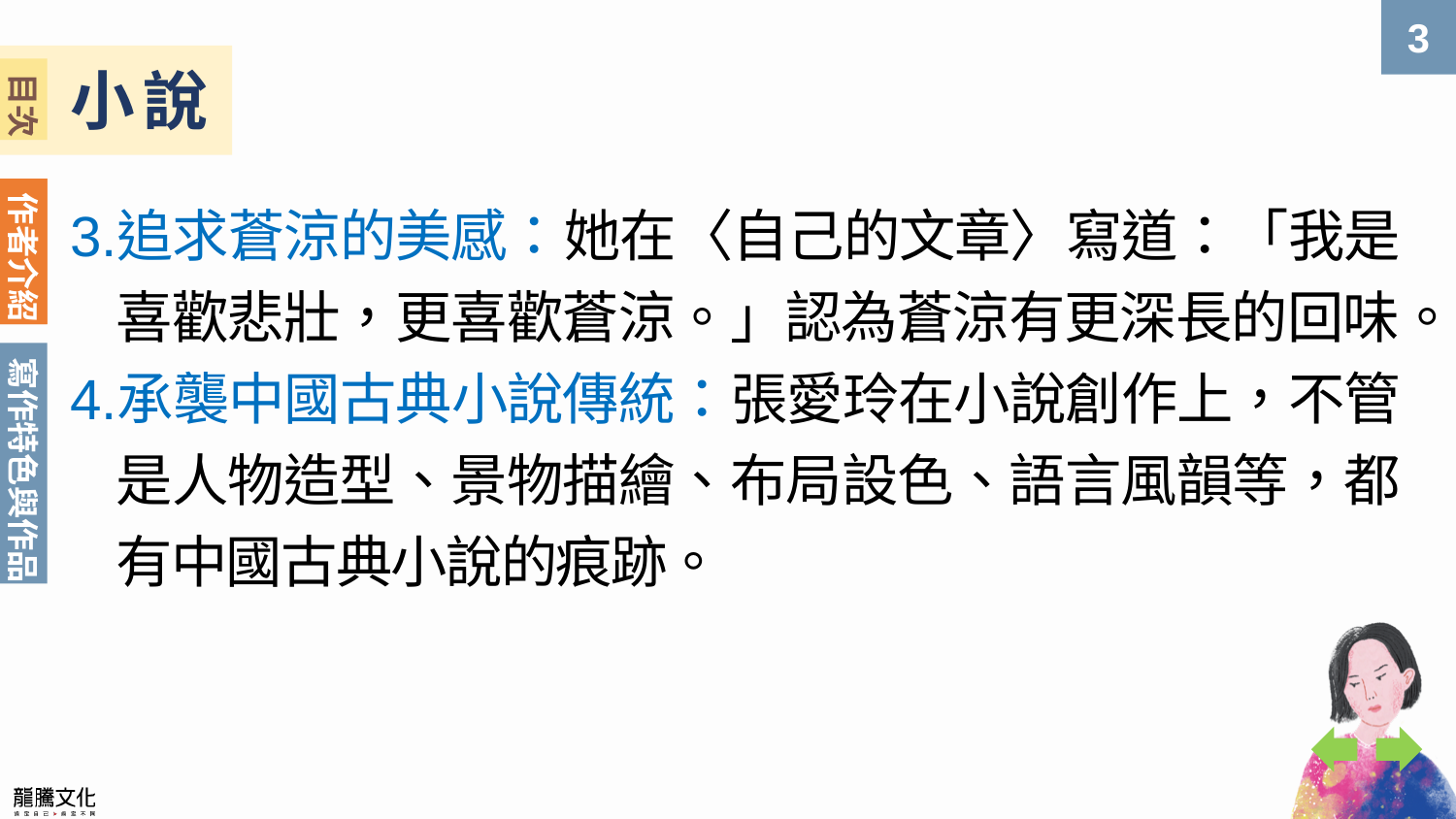

小說
目次
作者介紹
追求蒼涼的美感：她在〈自己的文章〉寫道：「我是喜歡悲壯，更喜歡蒼涼。」認為蒼涼有更深長的回味。
承襲中國古典小說傳統：張愛玲在小說創作上，不管是人物造型、景物描繪、布局設色、語言風韻等，都有中國古典小說的痕跡。
寫作特色與作品